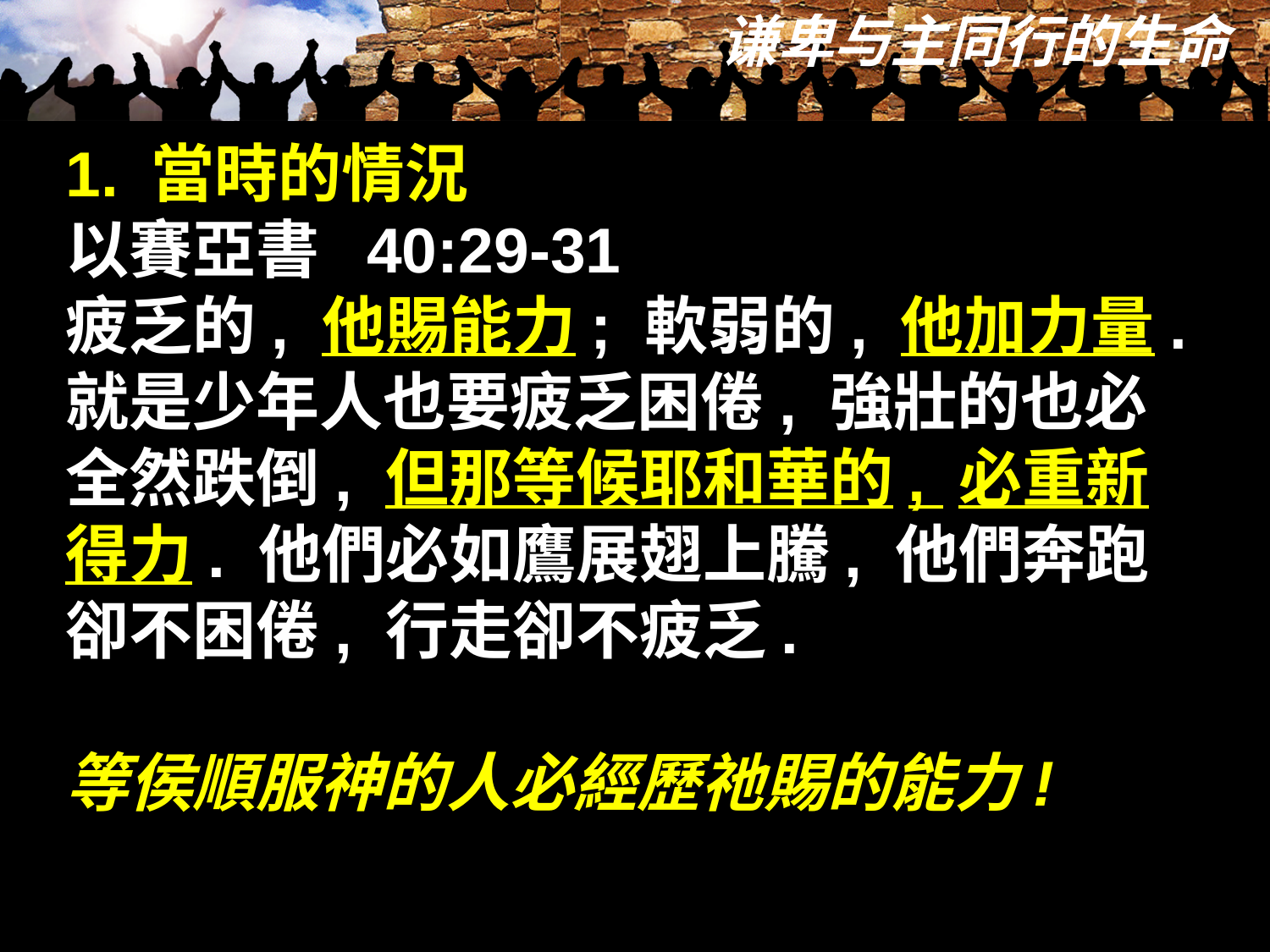

1. 當時的情況
以賽亞書  40:29-31
疲乏的, 他賜能力; 軟弱的, 他加力量. 就是少年人也要疲乏困倦, 強壯的也必全然跌倒, 但那等候耶和華的, 必重新得力. 他們必如鷹展翅上騰, 他們奔跑卻不困倦, 行走卻不疲乏.

等侯順服神的人必經歷祂賜的能力!